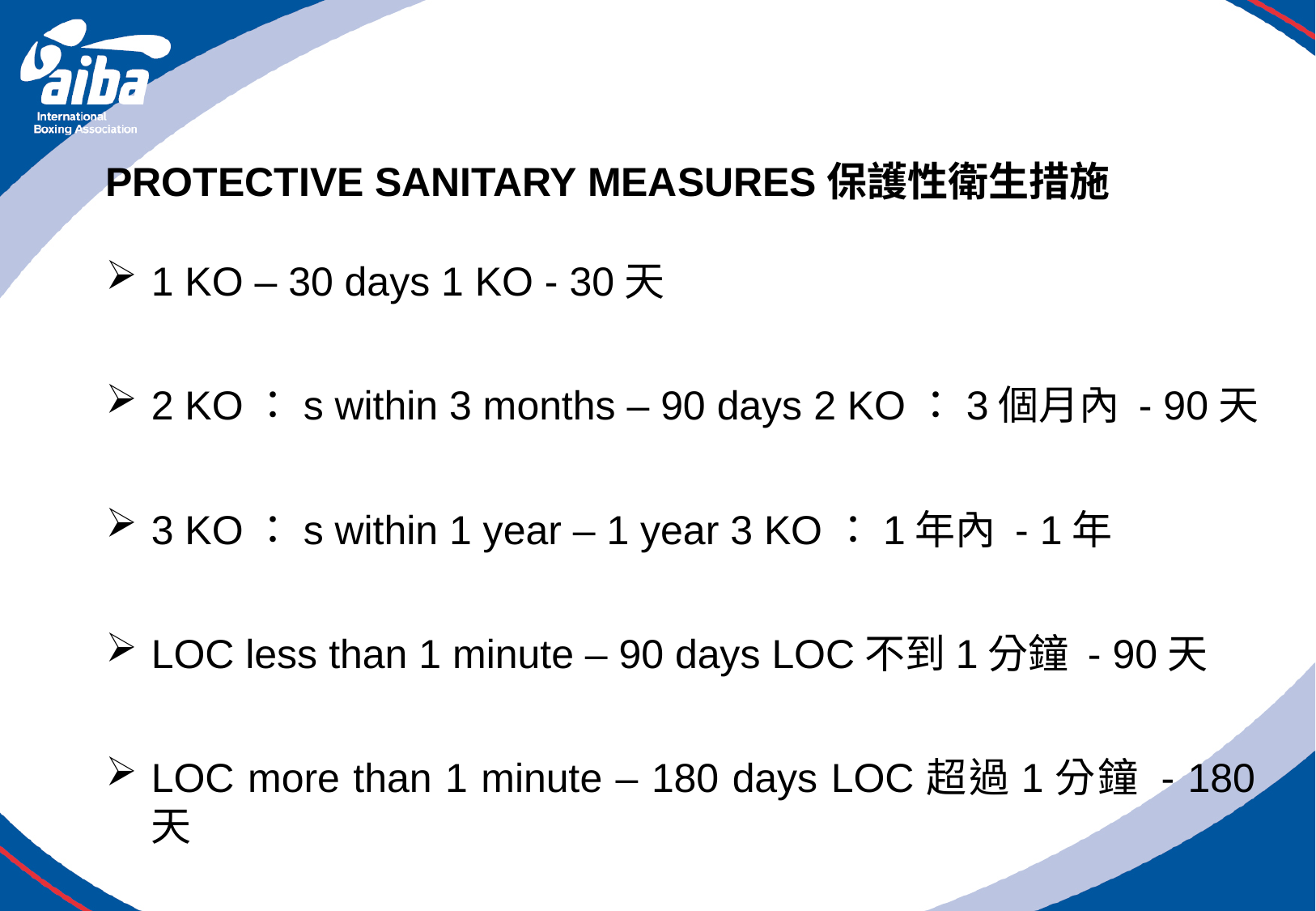

#
PROTECTIVE SANITARY MEASURES保護性衛生措施

1 KO – 30 days 1 KO - 30天

2 KO：s within 3 months – 90 days 2 KO：3個月內 - 90天

3 KO：s within 1 year – 1 year 3 KO：1年內 - 1年

LOC less than 1 minute – 90 days LOC不到1分鐘 - 90天

LOC more than 1 minute – 180 days LOC超過1分鐘 - 180天